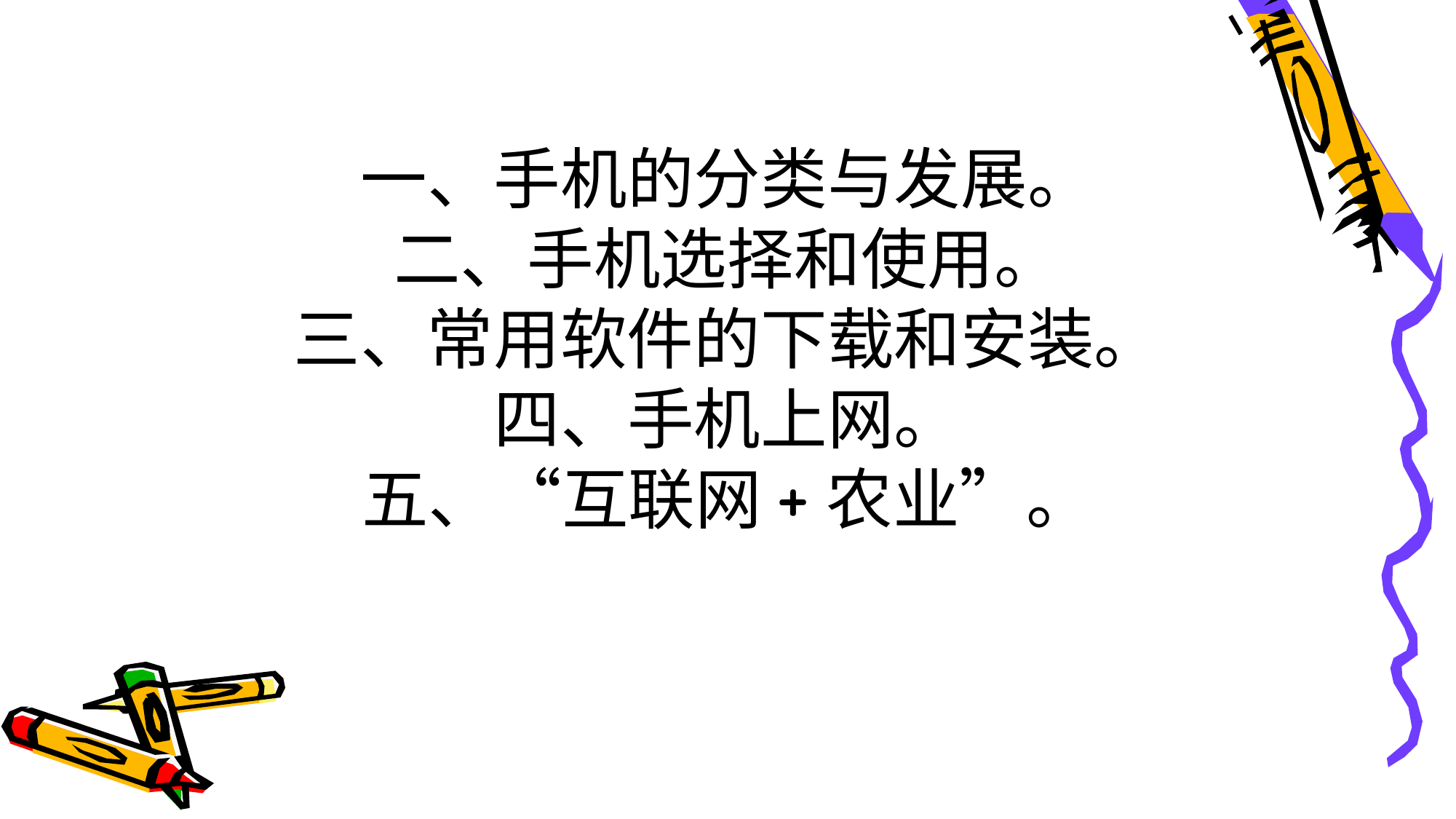

# 一、手机的分类与发展。 二、手机选择和使用。 三、常用软件的下载和安装。 四、手机上网。 五、“互联网+农业”。